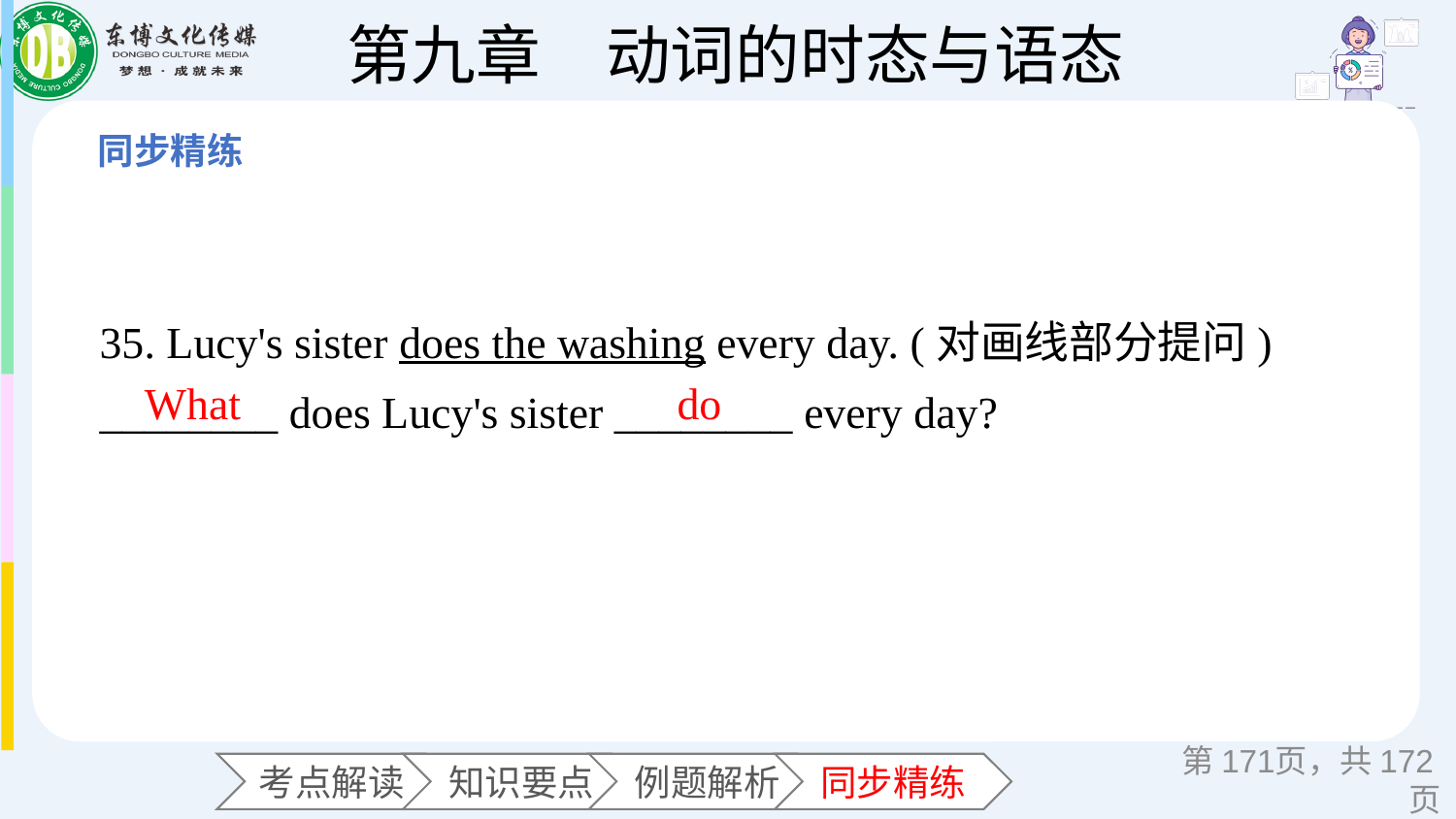

35. Lucy's sister does the washing every day. (对画线部分提问)
________ does Lucy's sister ________ every day?
What
do
第171页，共172页